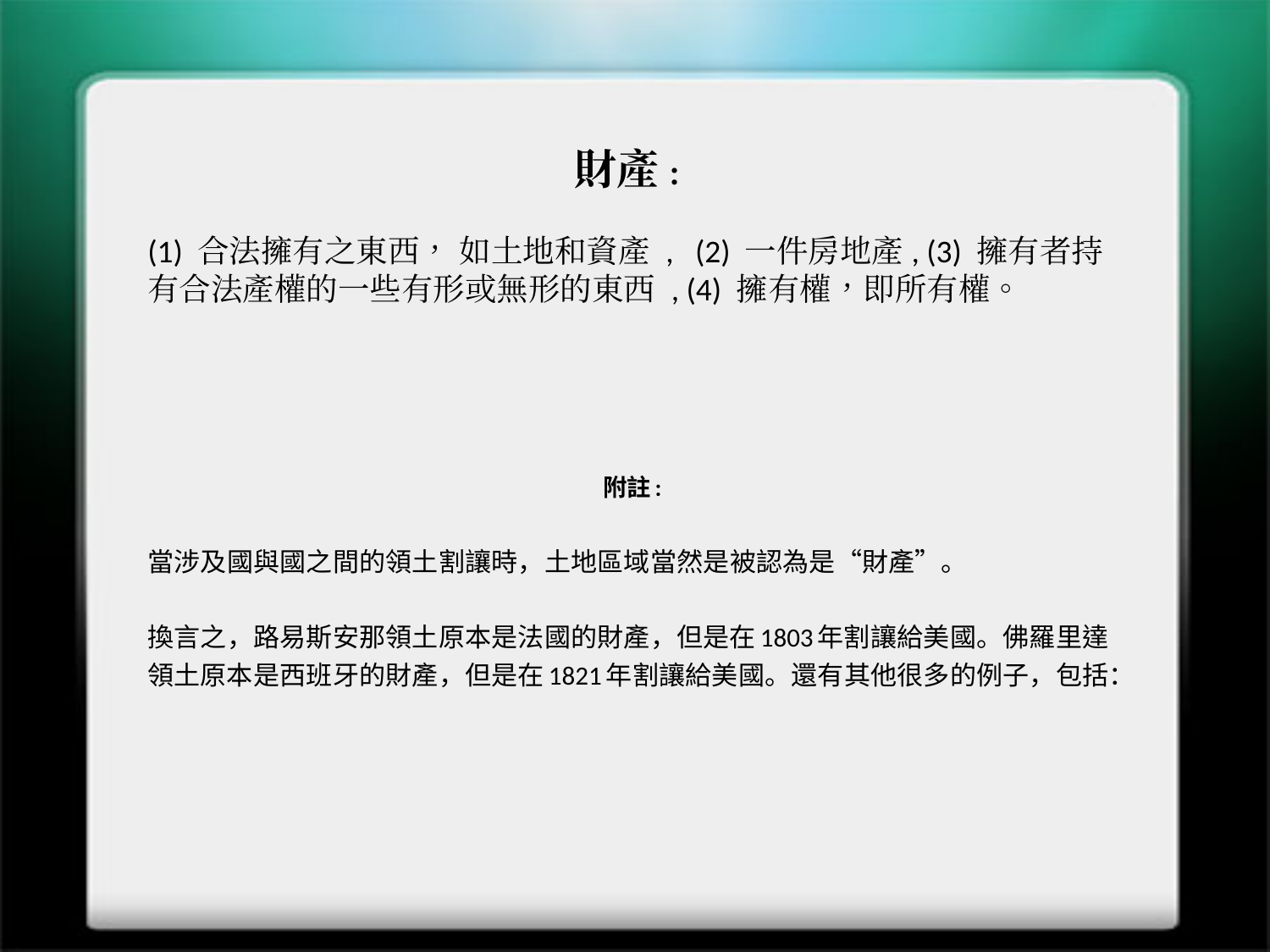

財產:

(1) 合法擁有之東西， 如土地和資產 ,   (2) 一件房地產, (3) 擁有者持有合法產權的一些有形或無形的東西 , (4) 擁有權，即所有權。
附註:

當涉及國與國之間的領土割讓時，土地區域當然是被認為是“財產”。
換言之，路易斯安那領土原本是法國的財產，但是在1803年割讓給美國。佛羅里達領土原本是西班牙的財產，但是在1821年割讓給美國。還有其他很多的例子，包括：